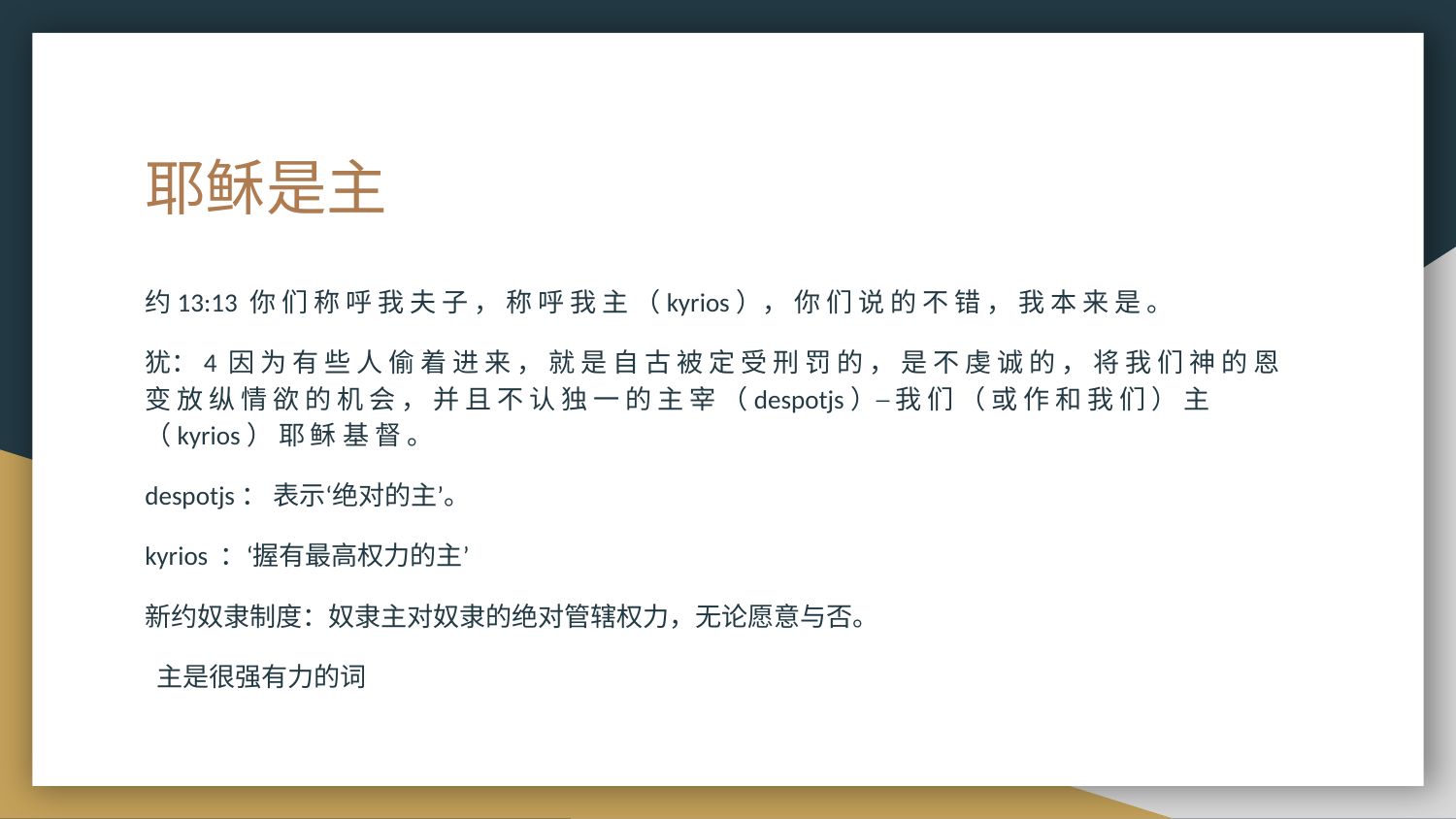

# 耶稣是主
约13:13 你 们 称 呼 我 夫 子 ， 称 呼 我 主 （kyrios）， 你 们 说 的 不 错 ， 我 本 来 是 。
犹：4 因 为 有 些 人 偷 着 进 来 ， 就 是 自 古 被 定 受 刑 罚 的 ， 是 不 虔 诚 的 ， 将 我 们 神 的 恩 变 放 纵 情 欲 的 机 会 ， 并 且 不 认 独 一 的 主 宰 （despotjs）─ 我 们 （ 或 作 和 我 们 ） 主（kyrios） 耶 稣 基 督 。
despotjs： 表示‘绝对的主’。
kyrios ：‘握有最高权力的主’
新约奴隶制度：奴隶主对奴隶的绝对管辖权力，无论愿意与否。
 主是很强有力的词